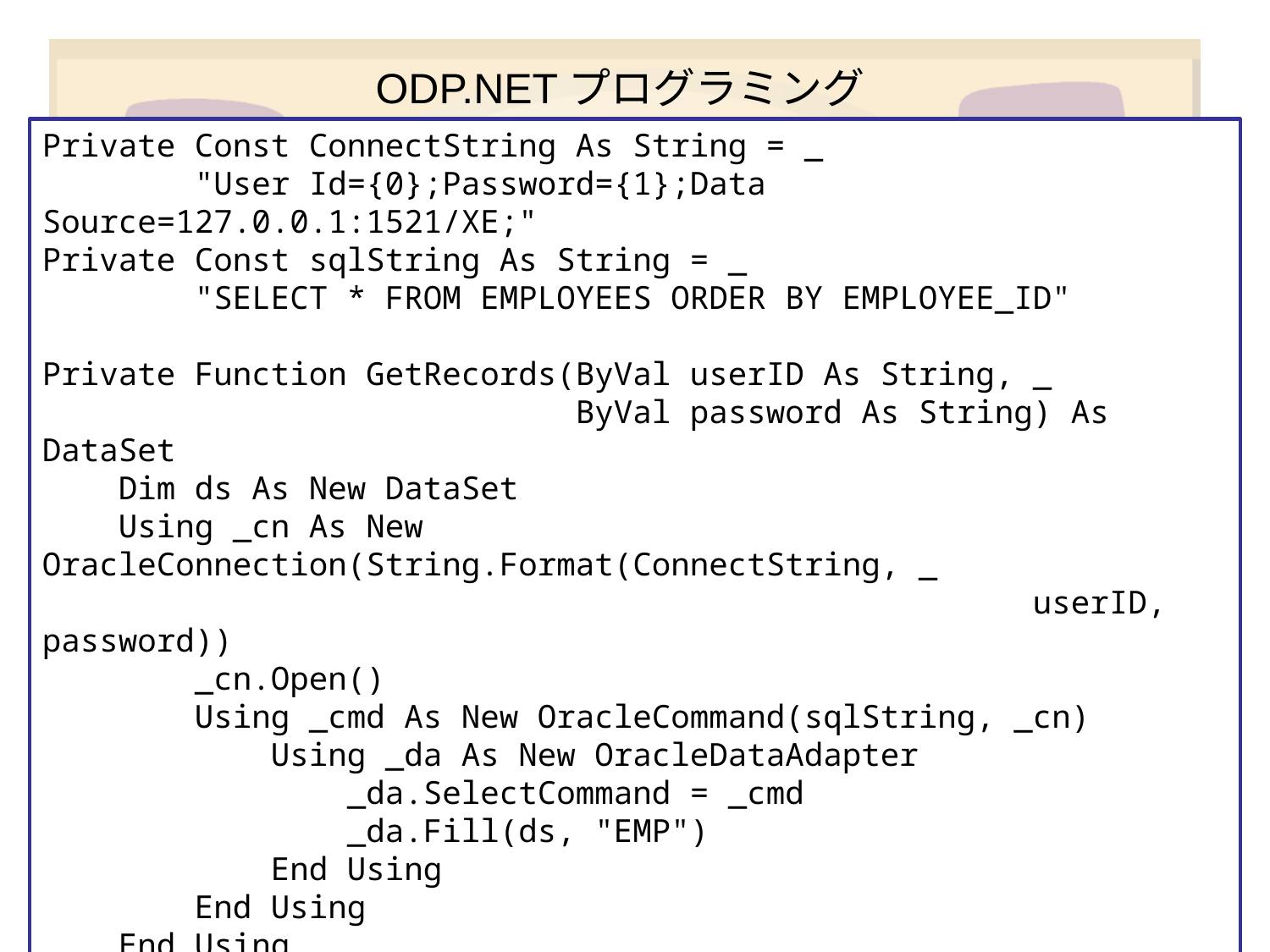

# ODP.NETプログラミング
Private Const ConnectString As String = _
        "User Id={0};Password={1};Data Source=127.0.0.1:1521/XE;"
Private Const sqlString As String = _
        "SELECT * FROM EMPLOYEES ORDER BY EMPLOYEE_ID"

Private Function GetRecords(ByVal userID As String, _
                            ByVal password As String) As DataSet
    Dim ds As New DataSet
    Using _cn As New OracleConnection(String.Format(ConnectString, _
                                                    userID, password))
        _cn.Open()
        Using _cmd As New OracleCommand(sqlString, _cn)
            Using _da As New OracleDataAdapter
                _da.SelectCommand = _cmd
                _da.Fill(ds, "EMP")
            End Using
        End Using
    End Using
    Return ds
End Function